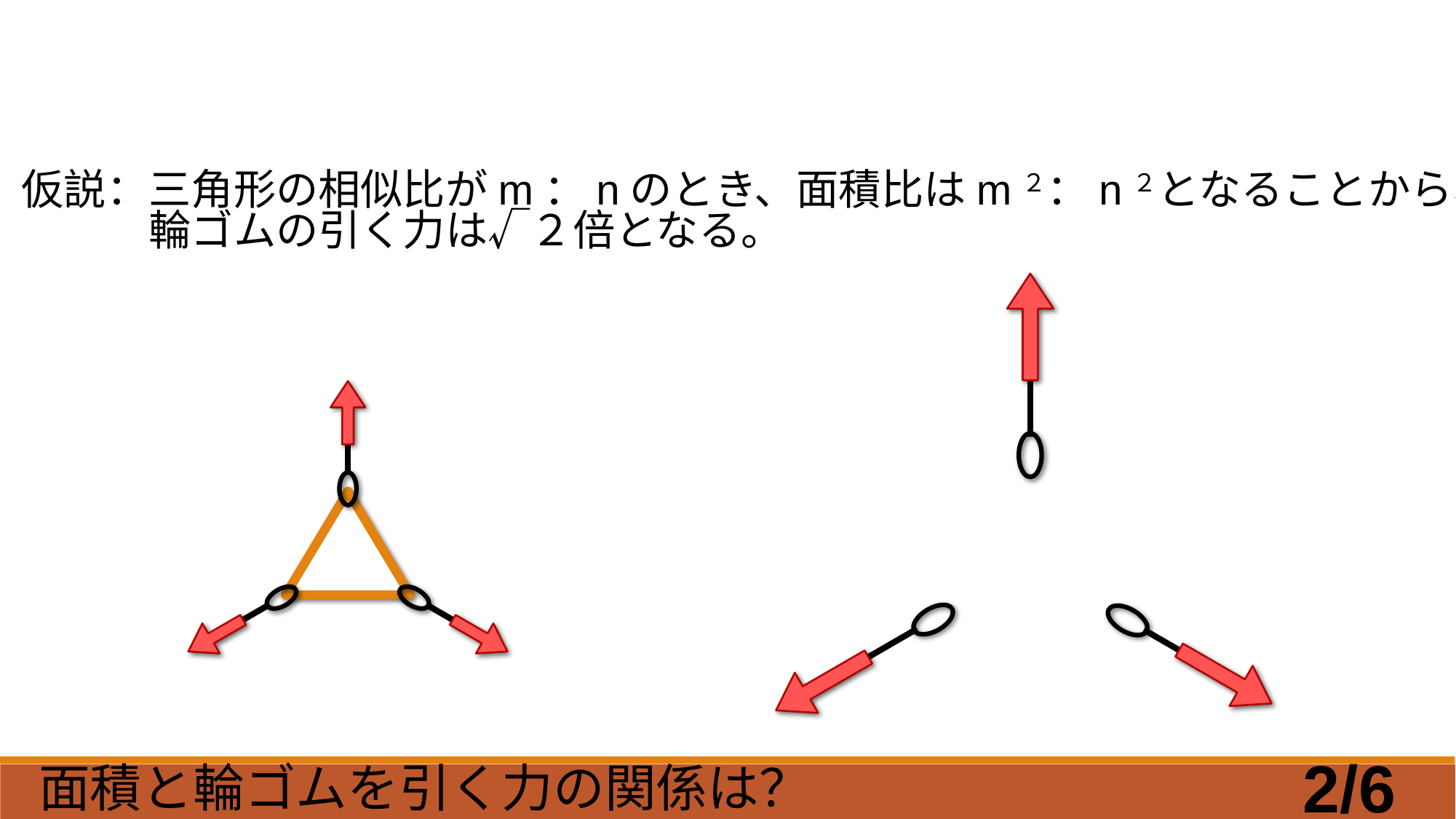

仮説：三角形の相似比がm：nのとき、面積比はm２：n２となることから、
　　　輪ゴムの引く力は√２倍となる。

2/6
面積と輪ゴムを引く力の関係は？